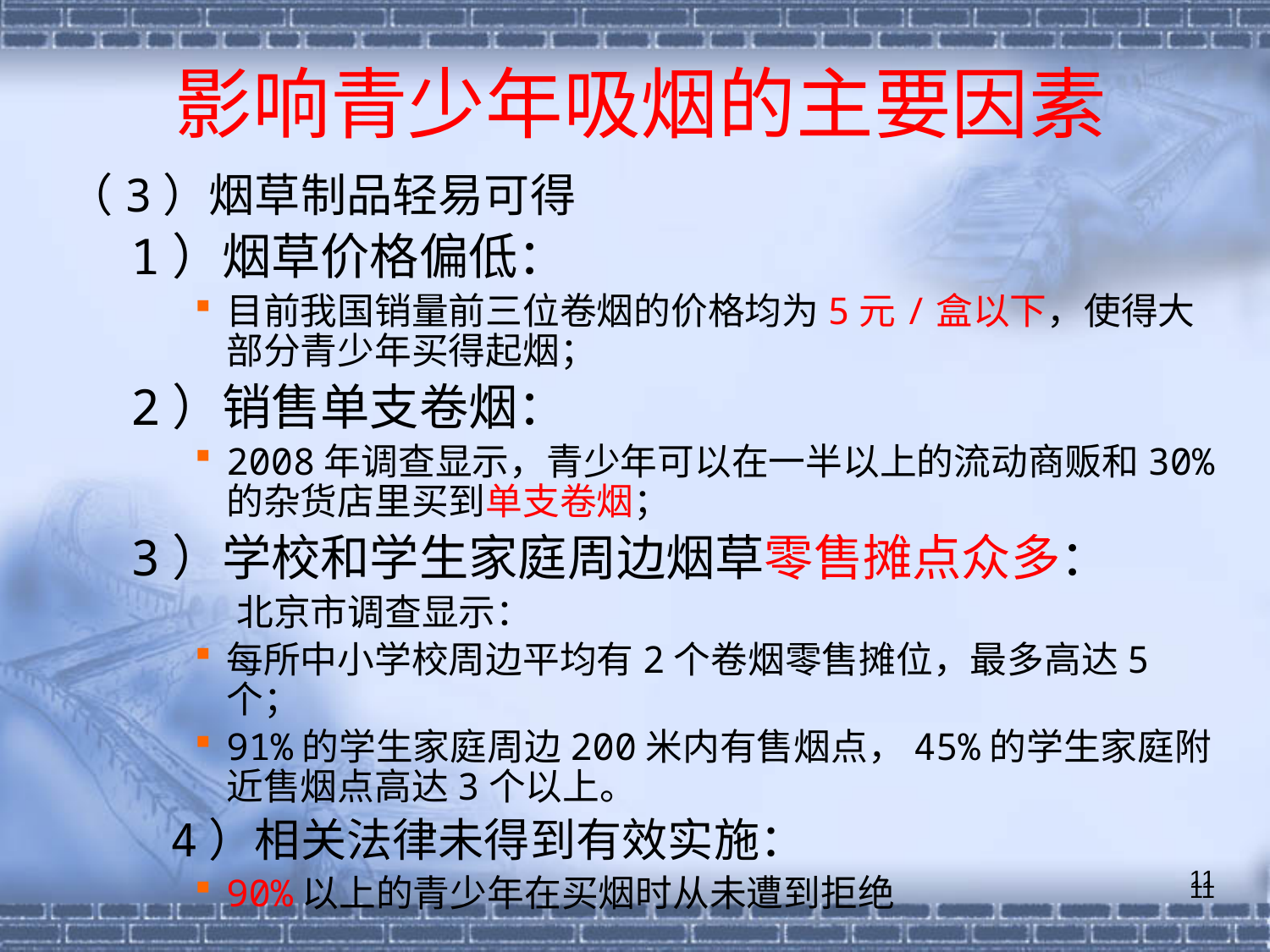

影响青少年吸烟的主要因素
（3）烟草制品轻易可得
1）烟草价格偏低：
目前我国销量前三位卷烟的价格均为5元/盒以下，使得大部分青少年买得起烟；
2）销售单支卷烟：
2008年调查显示，青少年可以在一半以上的流动商贩和30%的杂货店里买到单支卷烟；
3）学校和学生家庭周边烟草零售摊点众多：
    北京市调查显示：
每所中小学校周边平均有2个卷烟零售摊位，最多高达5个；
91%的学生家庭周边200米内有售烟点，45%的学生家庭附近售烟点高达3个以上。
	  4）相关法律未得到有效实施：
90%以上的青少年在买烟时从未遭到拒绝
11
11